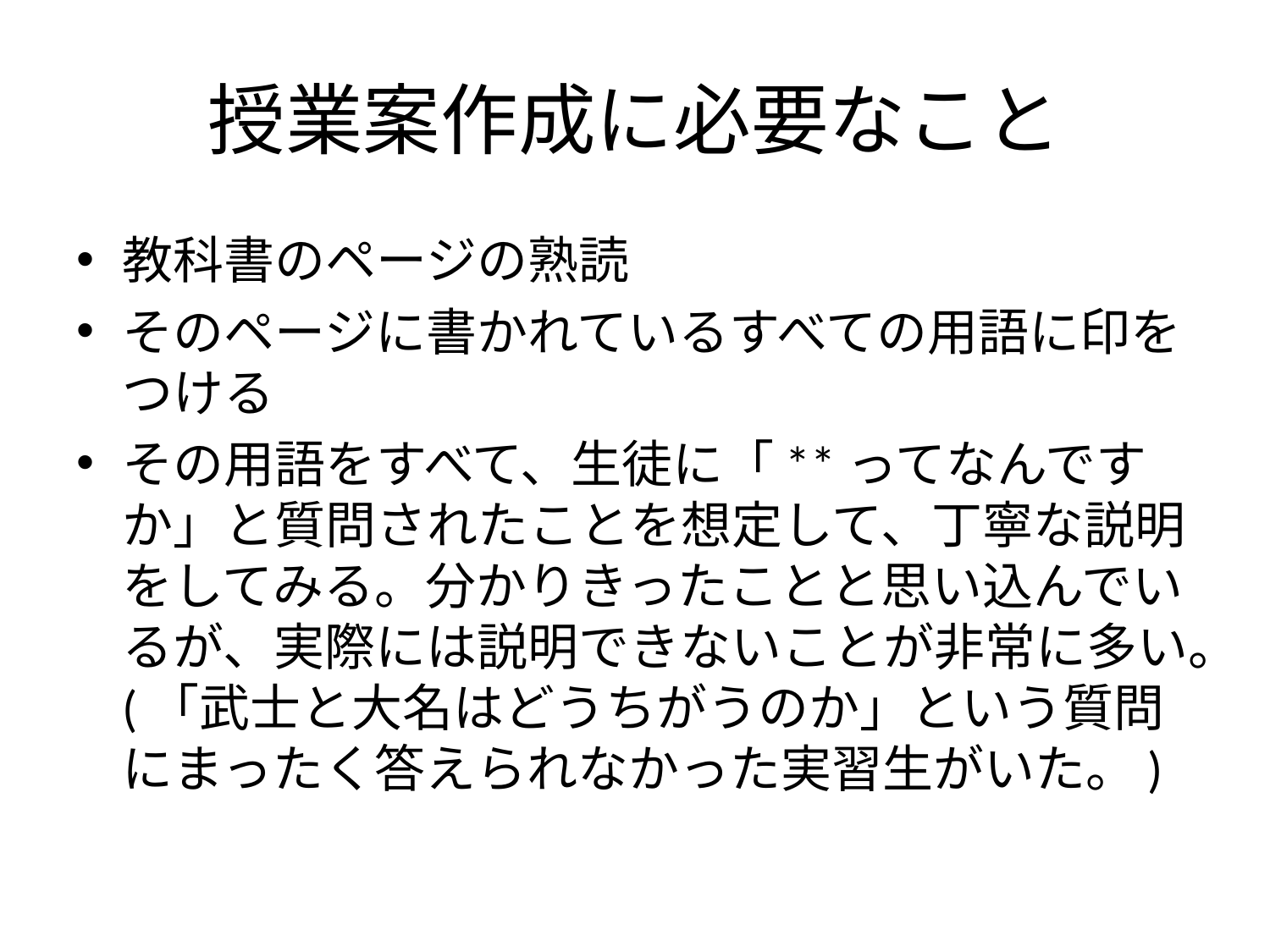

# 授業案作成に必要なこと
教科書のページの熟読
そのページに書かれているすべての用語に印をつける
その用語をすべて、生徒に「**ってなんですか」と質問されたことを想定して、丁寧な説明をしてみる。分かりきったことと思い込んでいるが、実際には説明できないことが非常に多い。(「武士と大名はどうちがうのか」という質問にまったく答えられなかった実習生がいた。)